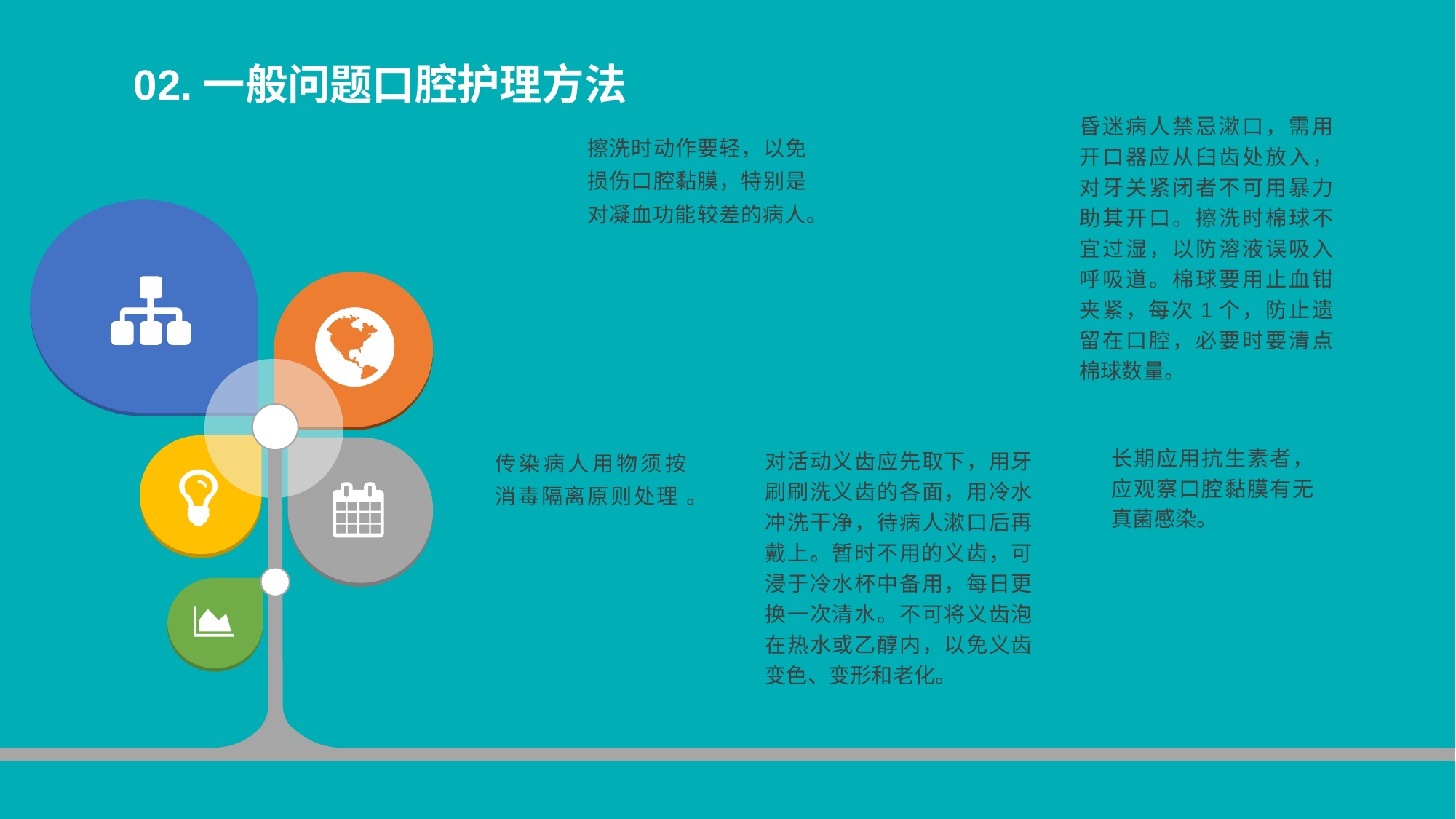

02.一般问题口腔护理方法
昏迷病人禁忌漱口，需用开口器应从臼齿处放入，对牙关紧闭者不可用暴力助其开口。擦洗时棉球不宜过湿，以防溶液误吸入呼吸道。棉球要用止血钳夹紧，每次1个，防止遗留在口腔，必要时要清点棉球数量。
擦洗时动作要轻，以免损伤口腔黏膜，特别是对凝血功能较差的病人。

长期应用抗生素者，应观察口腔黏膜有无真菌感染。

传染病人用物须按消毒隔离原则处理 。

对活动义齿应先取下，用牙刷刷洗义齿的各面，用冷水冲洗干净，待病人漱口后再戴上。暂时不用的义齿，可浸于冷水杯中备用，每日更换一次清水。不可将义齿泡在热水或乙醇内，以免义齿变色、变形和老化。